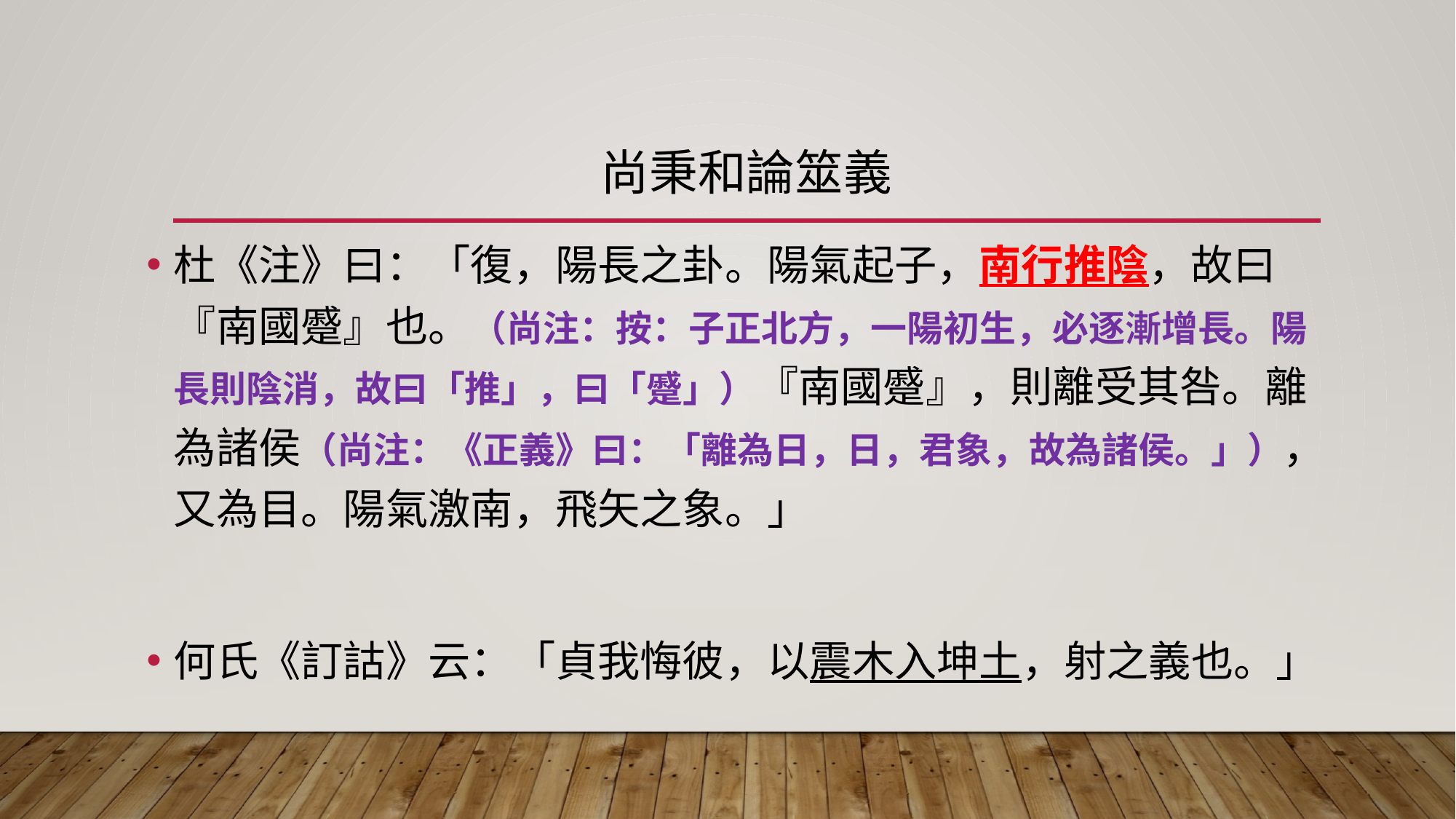

# 尚秉和論筮義
杜《注》曰：「復，陽長之卦。陽氣起子，南行推陰，故曰『南國蹙』也。（尚注：按：子正北方，一陽初生，必逐漸增長。陽長則陰消，故曰「推」，曰「蹙」）『南國蹙』，則離受其咎。離為諸侯（尚注：《正義》曰：「離為日，日，君象，故為諸侯。」），又為目。陽氣激南，飛矢之象。」

何氏《訂詁》云：「貞我悔彼，以震木入坤土，射之義也。」